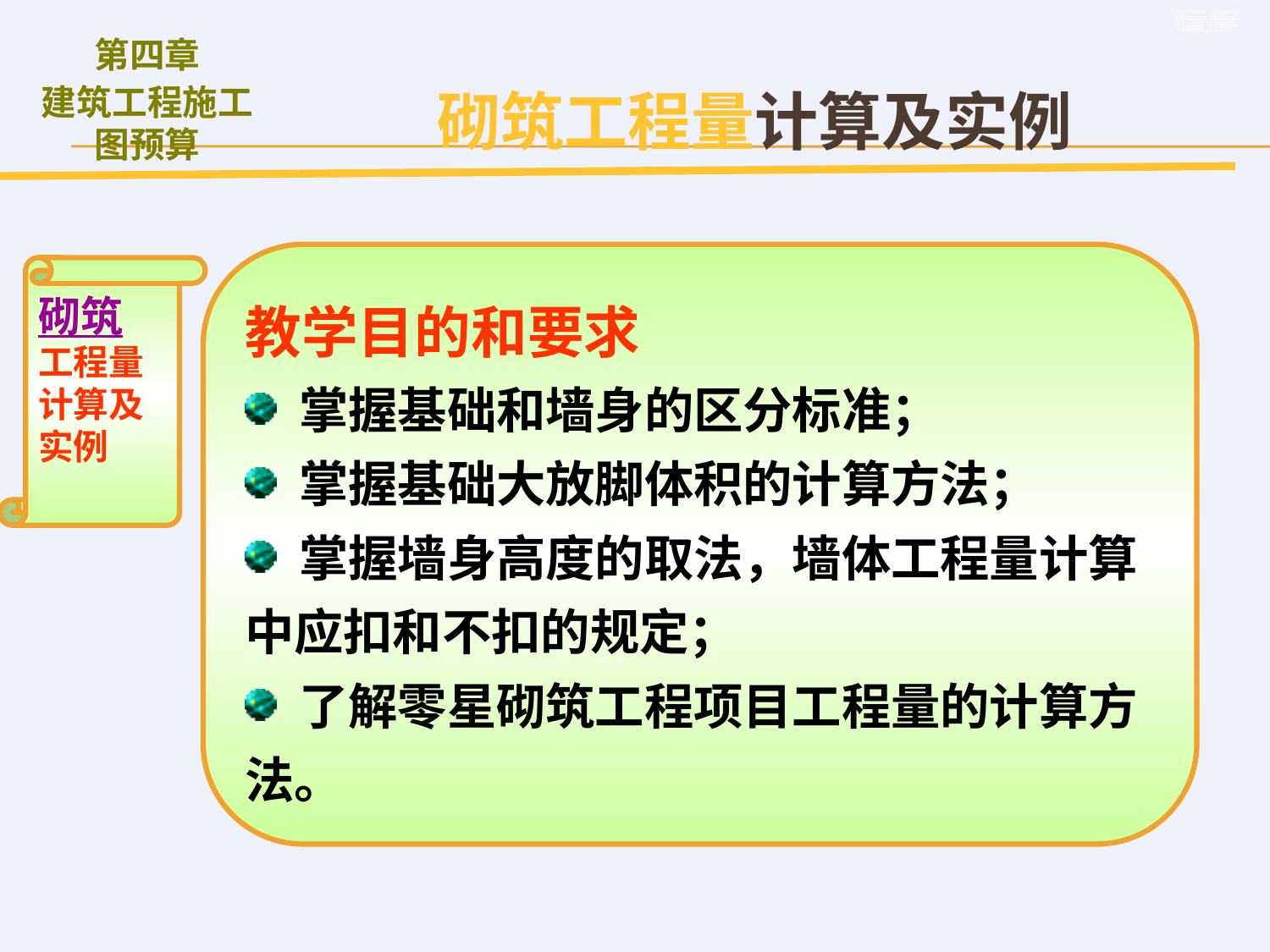

砌筑工程量计算及实例
教学目的和要求
 掌握基础和墙身的区分标准；
 掌握基础大放脚体积的计算方法；
 掌握墙身高度的取法，墙体工程量计算中应扣和不扣的规定；
 了解零星砌筑工程项目工程量的计算方法。
砌筑
工程量计算及实例

1